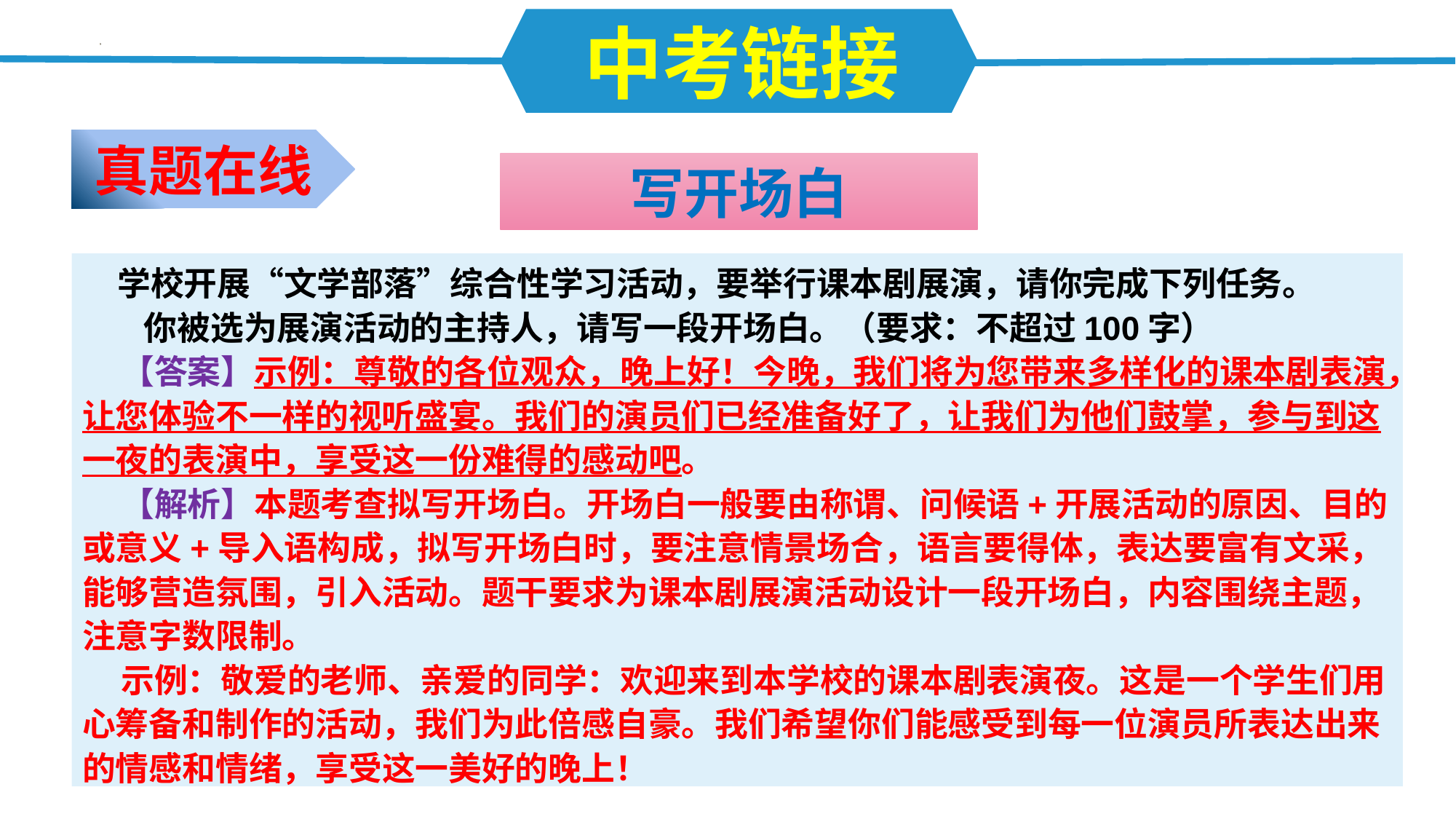

中考链接

真题在线
写开场白
    学校开展“文学部落”综合性学习活动，要举行课本剧展演，请你完成下列任务。
       你被选为展演活动的主持人，请写一段开场白。（要求：不超过100字）
    【答案】示例：尊敬的各位观众，晚上好！今晚，我们将为您带来多样化的课本剧表演，让您体验不一样的视听盛宴。我们的演员们已经准备好了，让我们为他们鼓掌，参与到这一夜的表演中，享受这一份难得的感动吧。
    【解析】本题考查拟写开场白。开场白一般要由称谓、问候语+开展活动的原因、目的或意义+导入语构成，拟写开场白时，要注意情景场合，语言要得体，表达要富有文采，能够营造氛围，引入活动。题干要求为课本剧展演活动设计一段开场白，内容围绕主题，注意字数限制。
    示例：敬爱的老师、亲爱的同学：欢迎来到本学校的课本剧表演夜。这是一个学生们用心筹备和制作的活动，我们为此倍感自豪。我们希望你们能感受到每一位演员所表达出来的情感和情绪，享受这一美好的晚上！